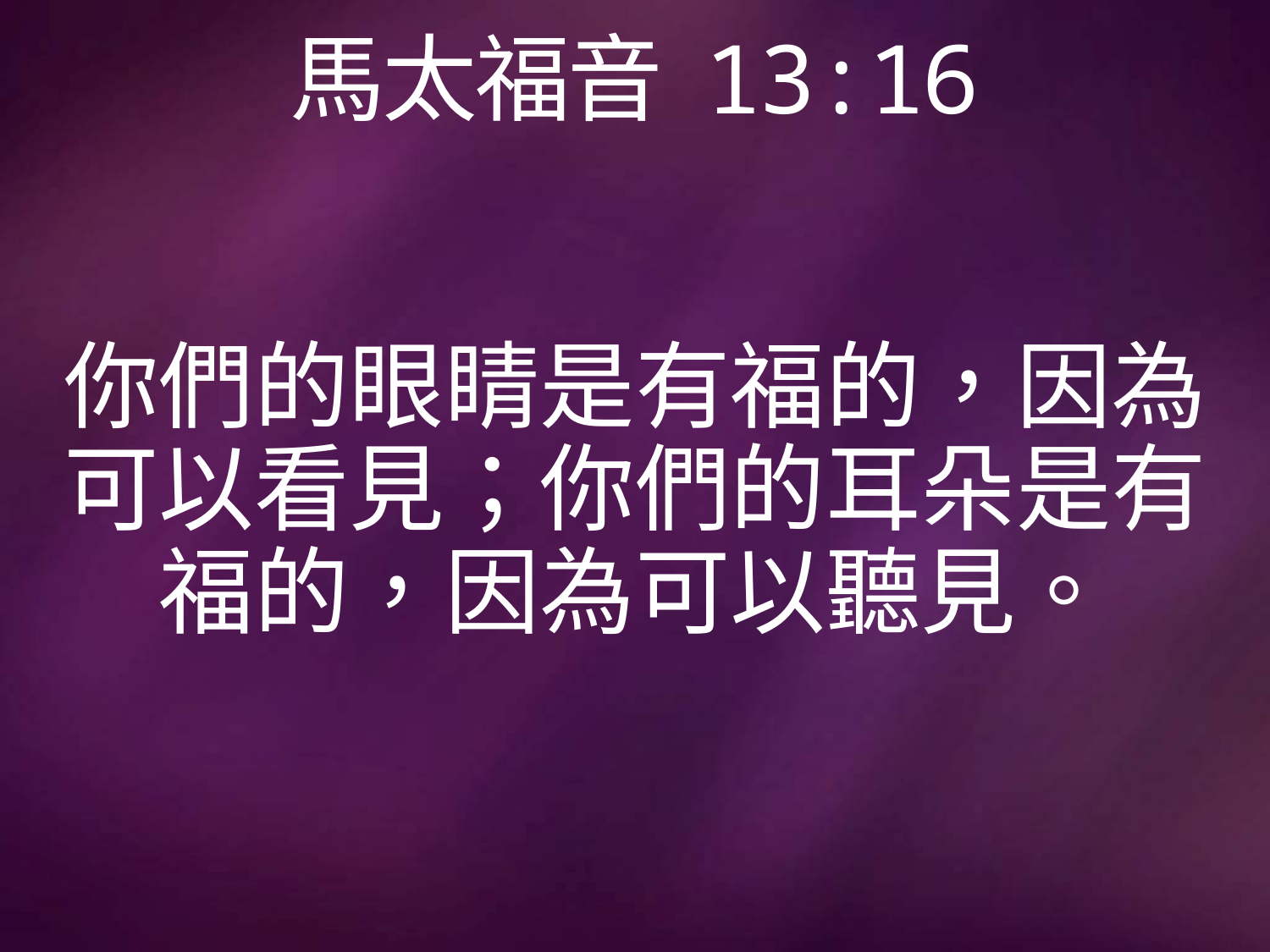

# 馬太福音 13:16
你們的眼睛是有福的，因為可以看見；你們的耳朵是有福的，因為可以聽見。